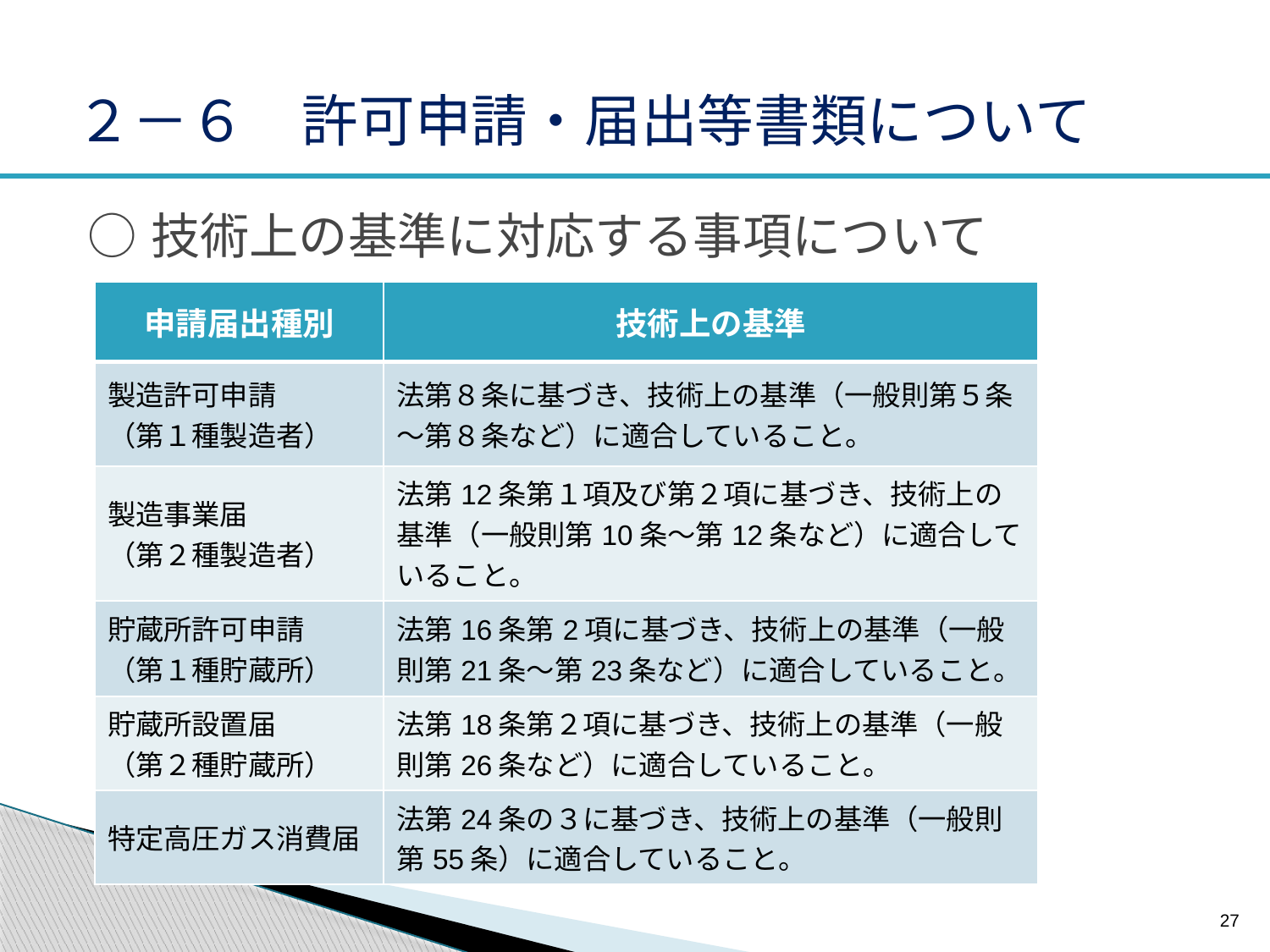

# ２－６　許可申請・届出等書類について
○技術上の基準に対応する事項について
| 申請届出種別 | 技術上の基準 |
| --- | --- |
| 製造許可申請 （第１種製造者） | 法第８条に基づき、技術上の基準（一般則第５条～第８条など）に適合していること。 |
| 製造事業届 （第２種製造者） | 法第12条第１項及び第２項に基づき、技術上の基準（一般則第10条～第12条など）に適合していること。 |
| 貯蔵所許可申請 （第１種貯蔵所） | 法第16条第2項に基づき、技術上の基準（一般則第21条～第23条など）に適合していること。 |
| 貯蔵所設置届 （第２種貯蔵所） | 法第18条第２項に基づき、技術上の基準（一般則第26条など）に適合していること。 |
| 特定高圧ガス消費届 | 法第24条の３に基づき、技術上の基準（一般則第55条）に適合していること。 |
27